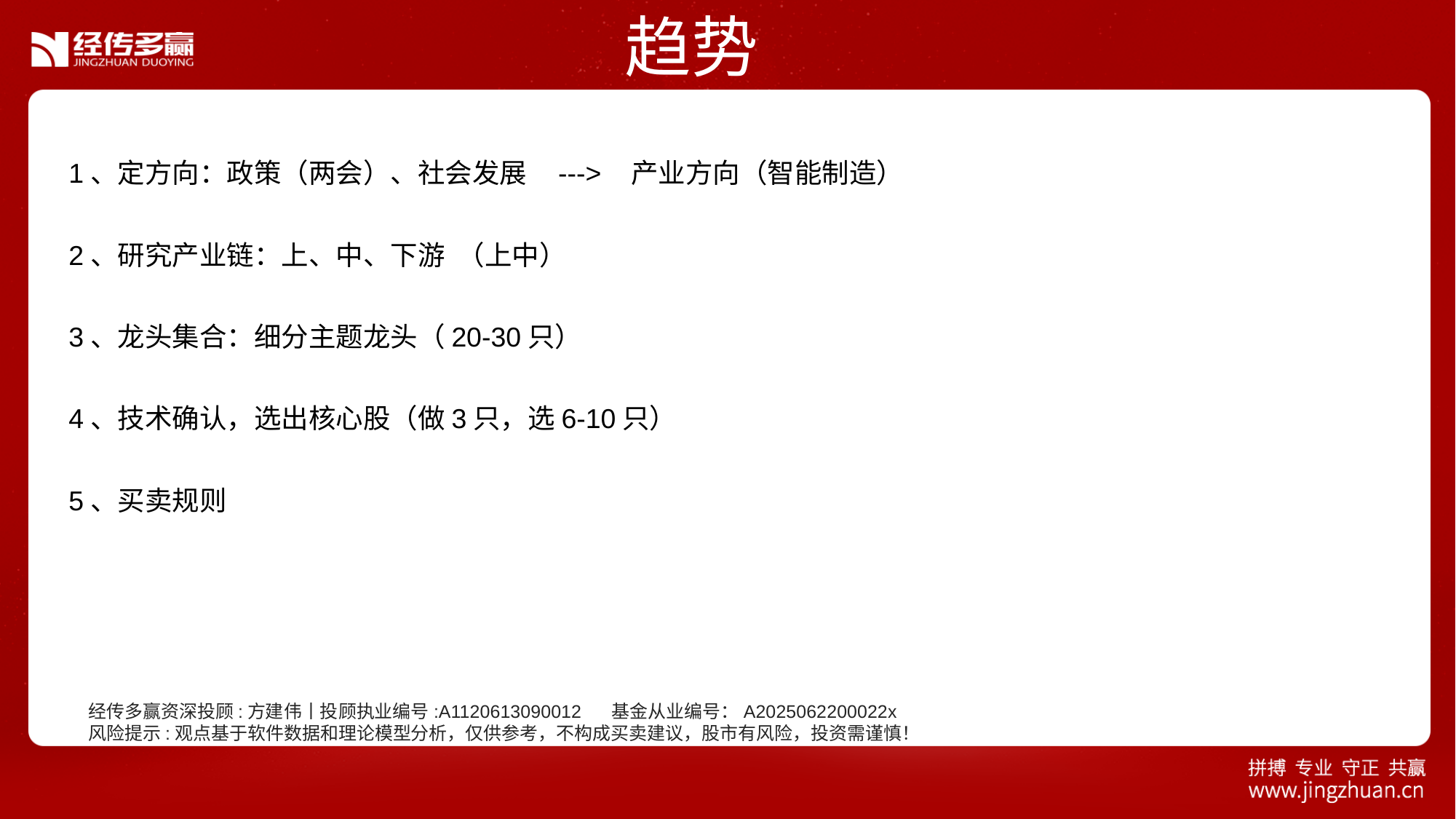

趋势
1、定方向：政策（两会）、社会发展    --->   产业方向（智能制造）

2、研究产业链：上、中、下游  （上中）

3、龙头集合：细分主题龙头（20-30只）

4、技术确认，选出核心股（做3只，选6-10只）

5、买卖规则